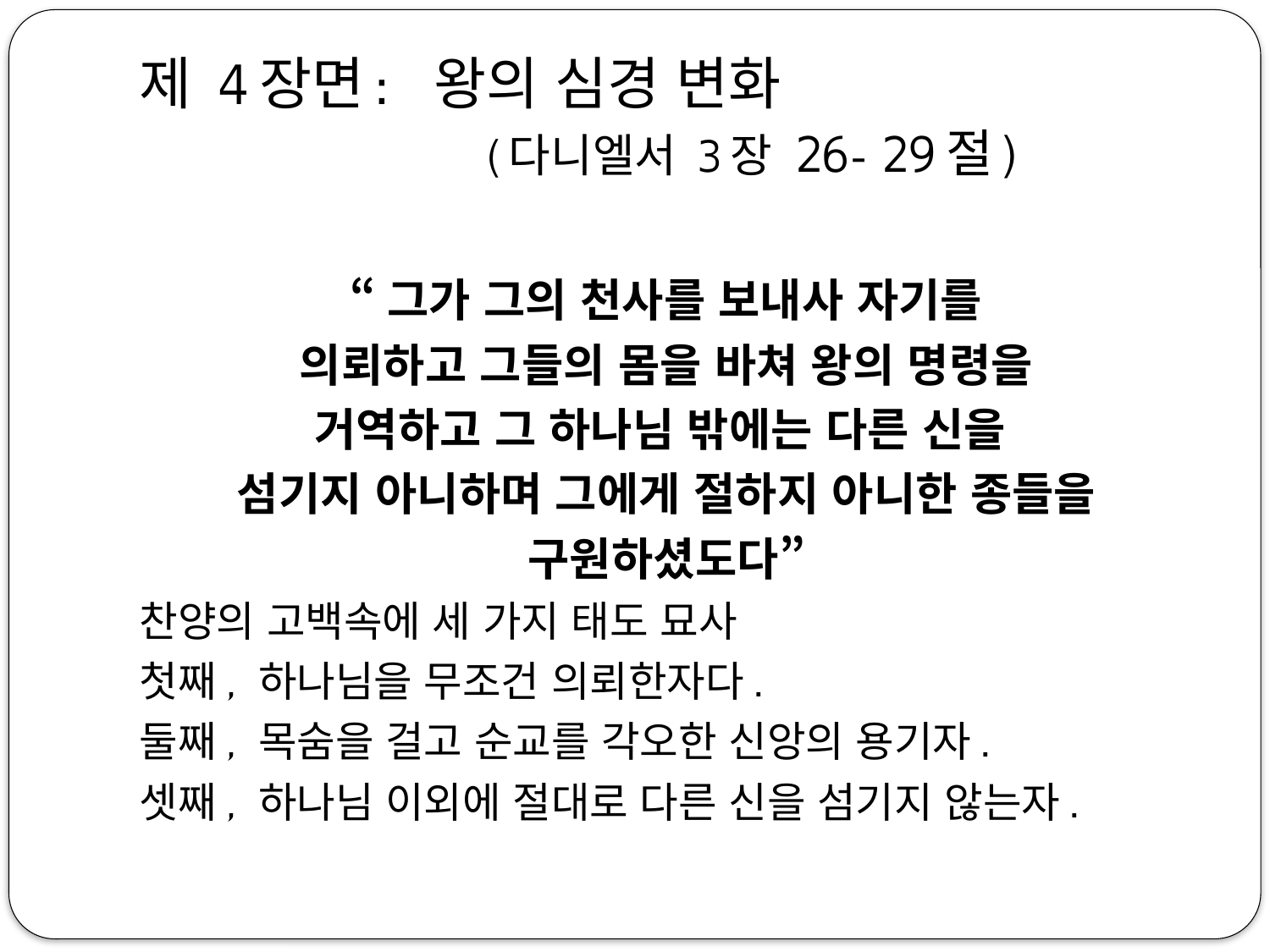

# 제 4장면:  왕의 심경 변화 (다니엘서 3장 26- 29절)

“그가 그의 천사를 보내사 자기를
의뢰하고 그들의 몸을 바쳐 왕의 명령을
거역하고 그 하나님 밖에는 다른 신을
섬기지 아니하며 그에게 절하지 아니한 종들을
구원하셨도다”
찬양의 고백속에 세 가지 태도 묘사
첫째, 하나님을 무조건 의뢰한자다.
둘째, 목숨을 걸고 순교를 각오한 신앙의 용기자.
셋째, 하나님 이외에 절대로 다른 신을 섬기지 않는자.